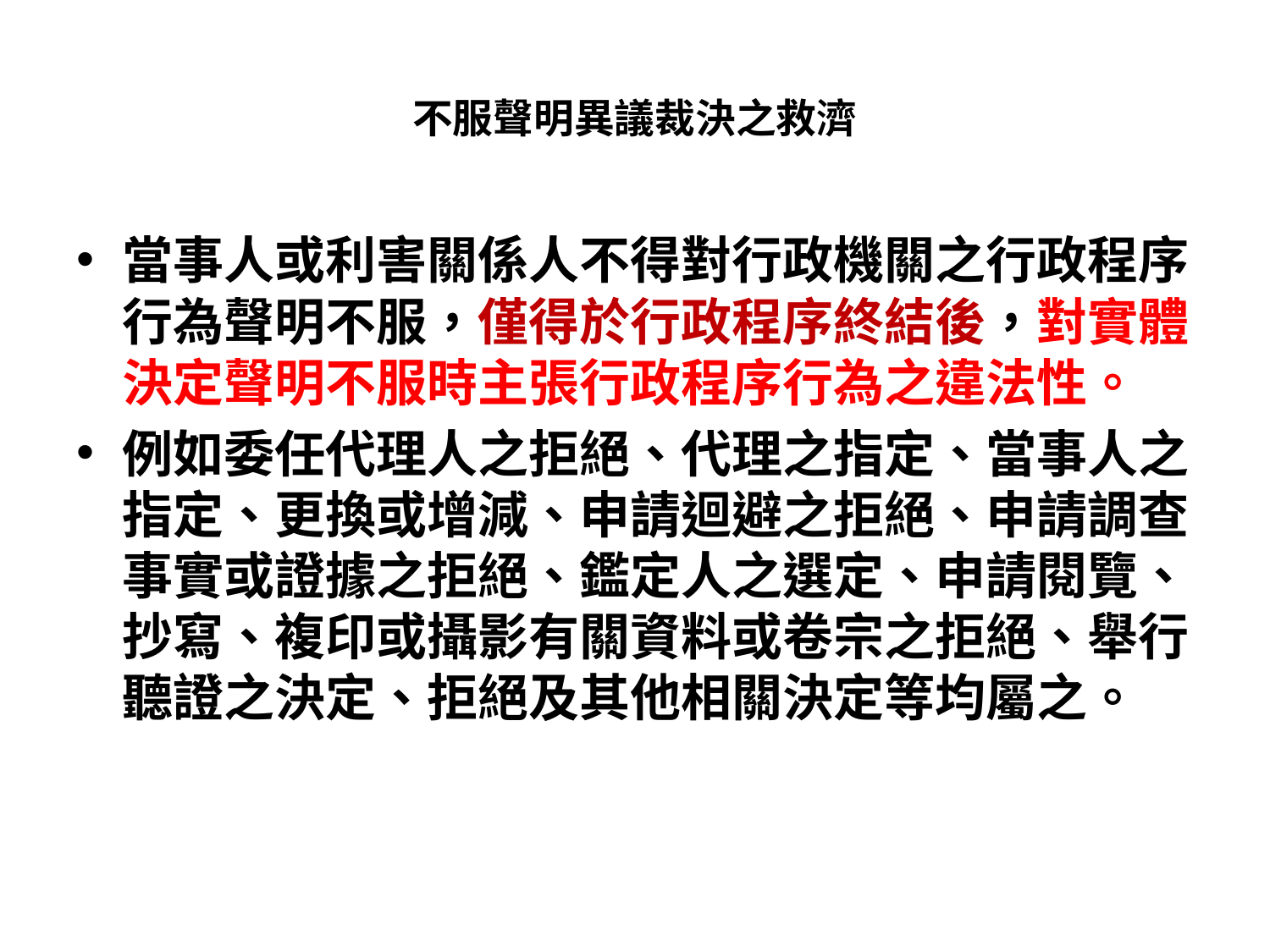

# 不服聲明異議裁決之救濟
當事人或利害關係人不得對行政機關之行政程序行為聲明不服，僅得於行政程序終結後，對實體決定聲明不服時主張行政程序行為之違法性。
例如委任代理人之拒絕、代理之指定、當事人之指定、更換或增減、申請迴避之拒絕、申請調查事實或證據之拒絕、鑑定人之選定、申請閱覽、抄寫、複印或攝影有關資料或卷宗之拒絕、舉行聽證之決定、拒絕及其他相關決定等均屬之。